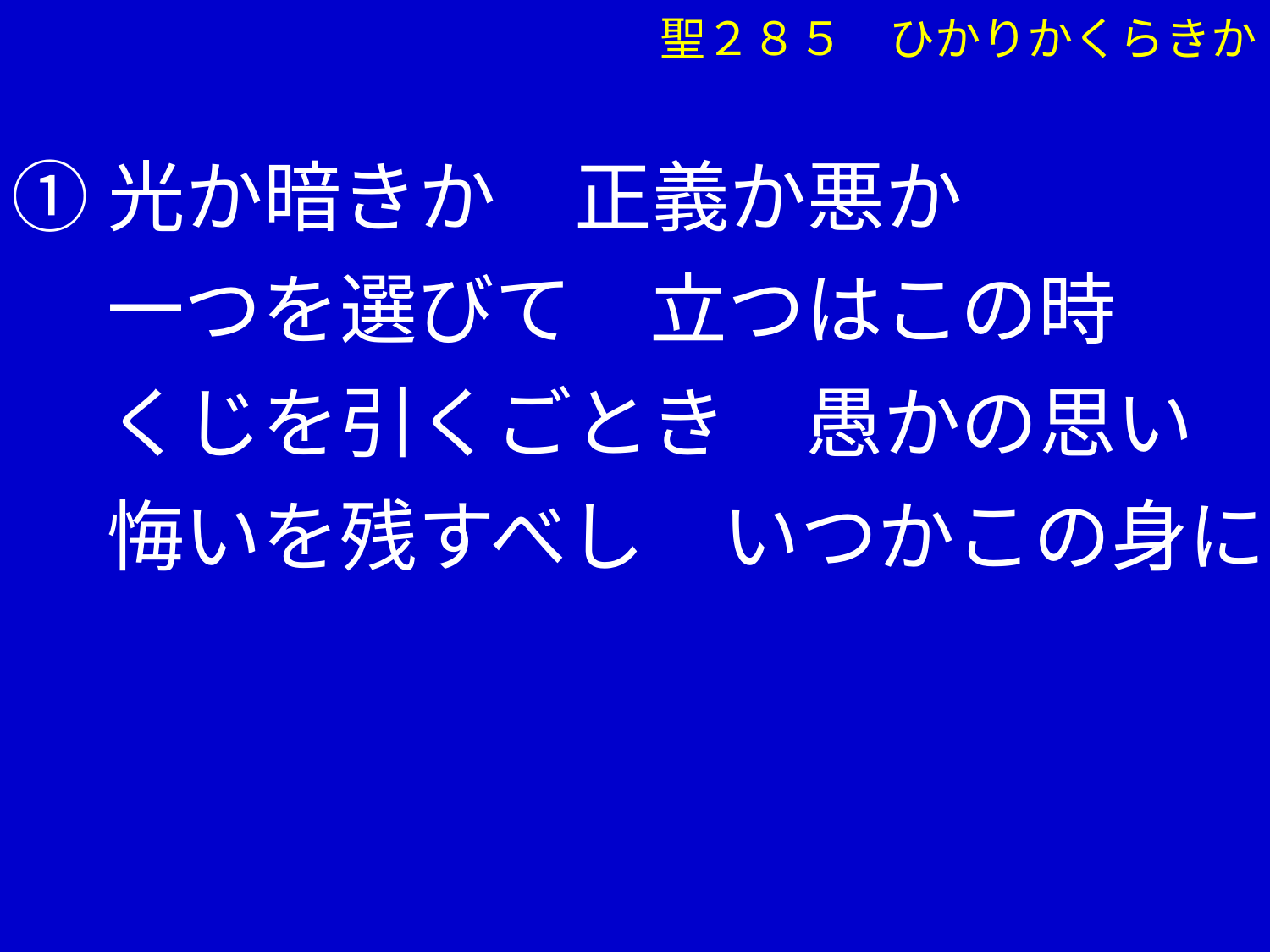

聖２８５　ひかりかくらきか
①光か暗きか　正義か悪か
　 一つを選びて　立つはこの時
　 くじを引くごとき　愚かの思い
　 悔いを残すべし　いつかこの身に